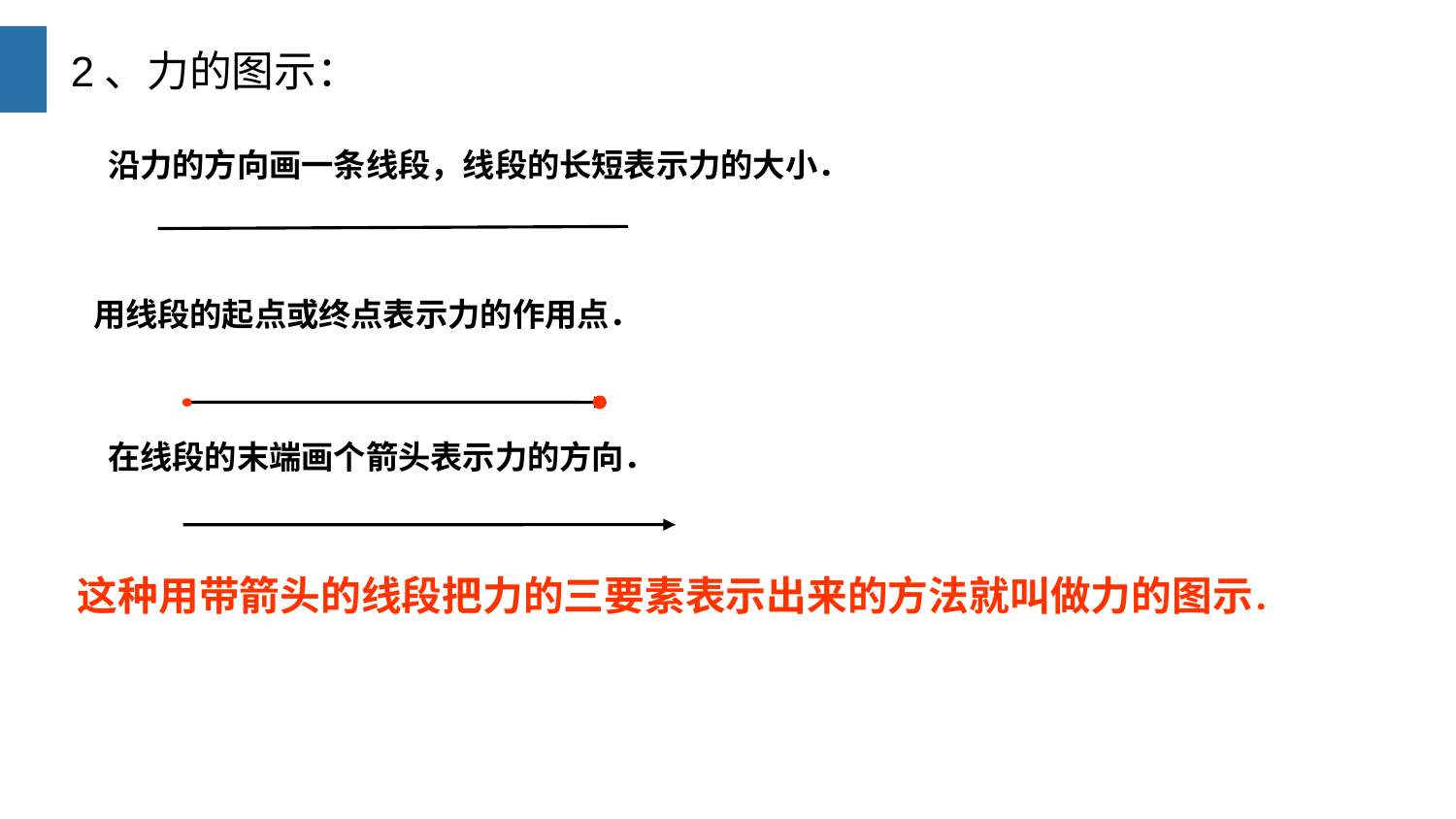

2、力的图示：
沿力的方向画一条线段，线段的长短表示力的大小．
用线段的起点或终点表示力的作用点．

在线段的末端画个箭头表示力的方向．

　　这种用带箭头的线段把力的三要素表示出来的方法就叫做力的图示．